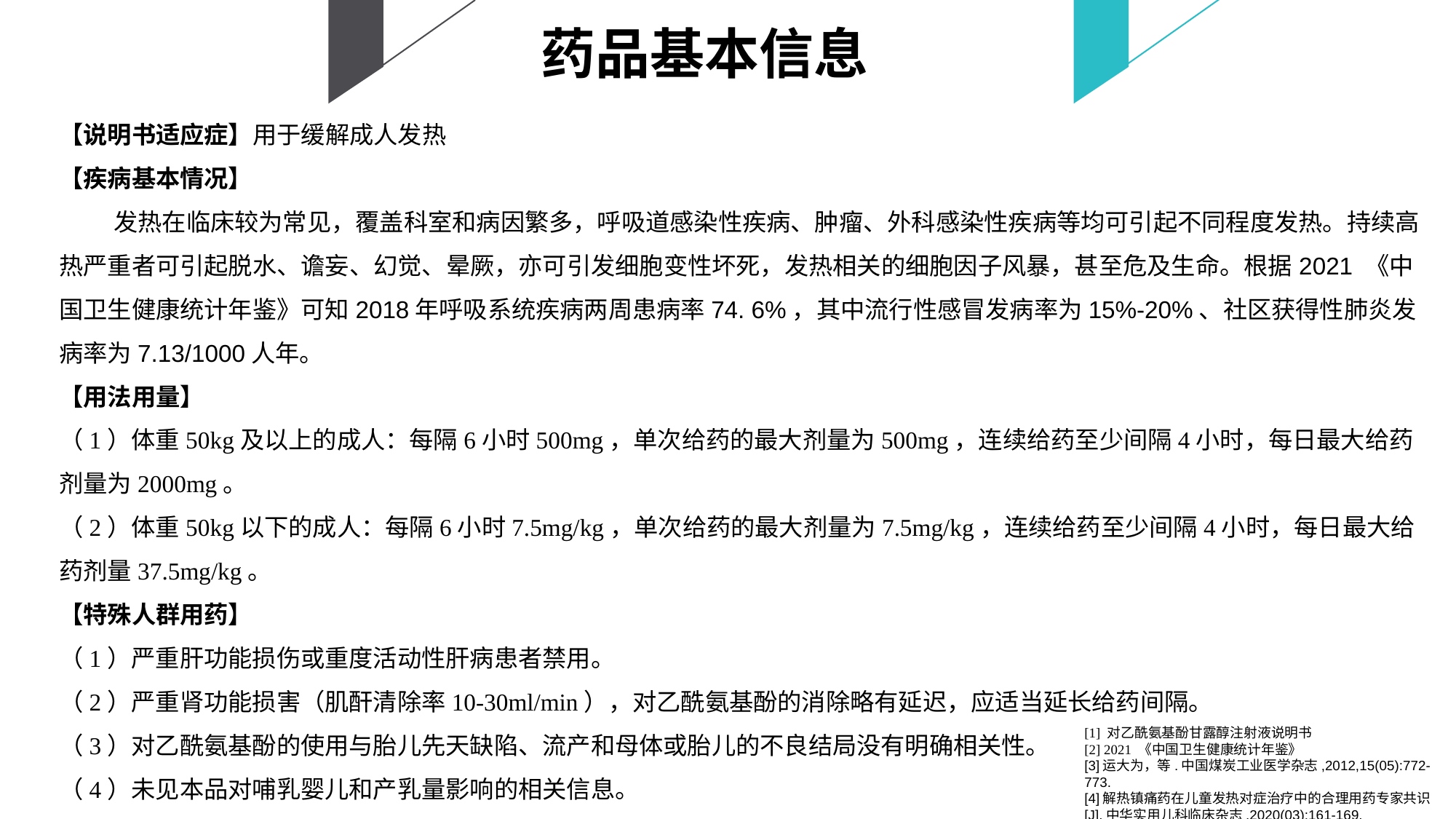

药品基本信息
【说明书适应症】用于缓解成人发热
【疾病基本情况】
发热在临床较为常见，覆盖科室和病因繁多，呼吸道感染性疾病、肿瘤、外科感染性疾病等均可引起不同程度发热。持续高热严重者可引起脱水、谵妄、幻觉、晕厥，亦可引发细胞变性坏死，发热相关的细胞因子风暴，甚至危及生命。根据2021 《中国卫生健康统计年鉴》可知2018年呼吸系统疾病两周患病率74. 6%，其中流行性感冒发病率为15%-20%、社区获得性肺炎发病率为7.13/1000人年。
【用法用量】
（1）体重50kg及以上的成人：每隔6小时500mg，单次给药的最大剂量为500mg，连续给药至少间隔4小时，每日最大给药剂量为2000mg。
（2）体重50kg以下的成人：每隔6小时7.5mg/kg，单次给药的最大剂量为7.5mg/kg，连续给药至少间隔4小时，每日最大给药剂量37.5mg/kg。
【特殊人群用药】
（1）严重肝功能损伤或重度活动性肝病患者禁用。
（2）严重肾功能损害（肌酐清除率10-30ml/min），对乙酰氨基酚的消除略有延迟，应适当延长给药间隔。
（3）对乙酰氨基酚的使用与胎儿先天缺陷、流产和母体或胎儿的不良结局没有明确相关性。
（4）未见本品对哺乳婴儿和产乳量影响的相关信息。
[1] 对乙酰氨基酚甘露醇注射液说明书
[2] 2021 《中国卫生健康统计年鉴》
[3]运大为，等.中国煤炭工业医学杂志,2012,15(05):772-773.
[4]解热镇痛药在儿童发热对症治疗中的合理用药专家共识[J].中华实用儿科临床杂志,2020(03):161-169.